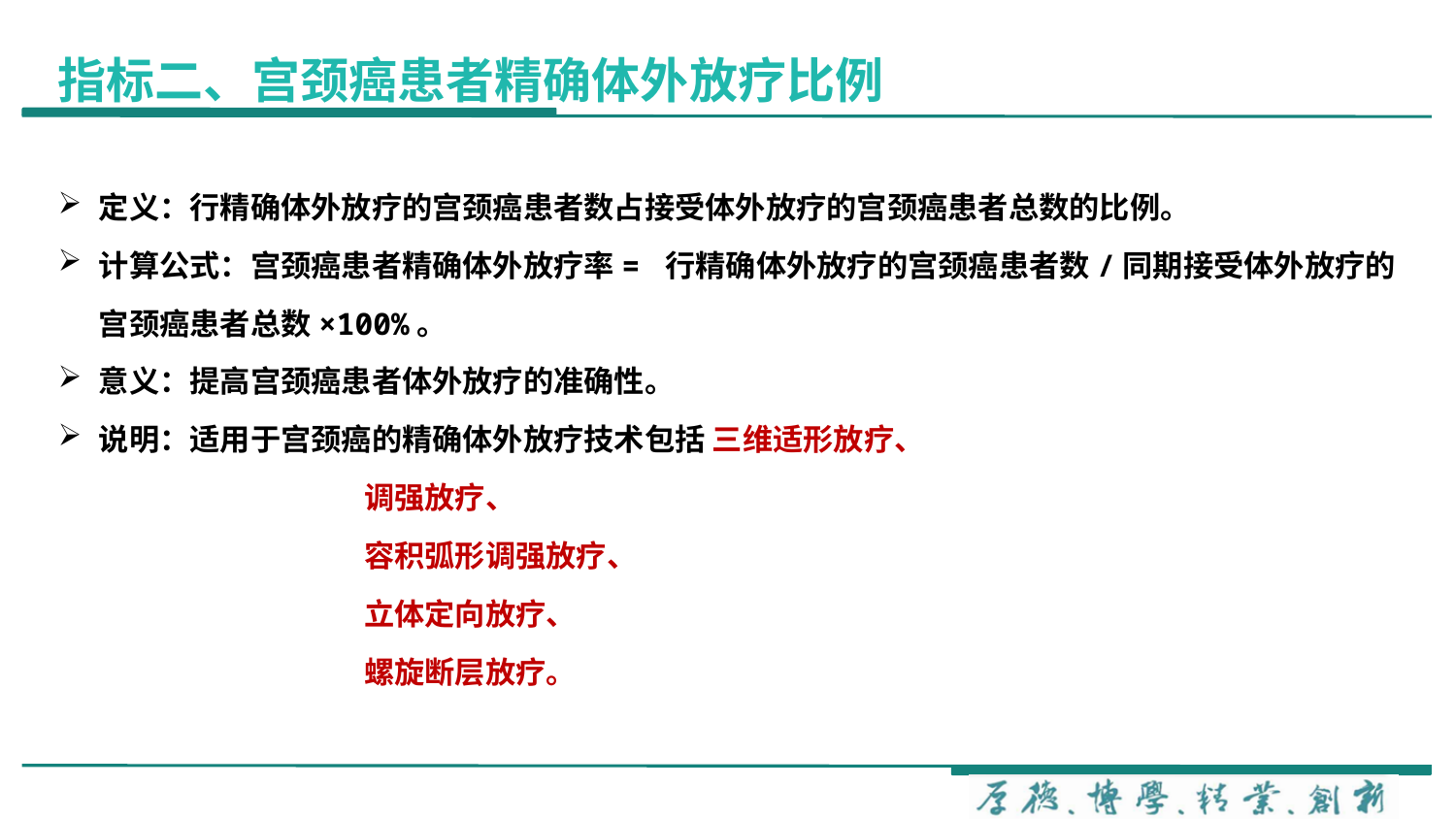

指标二、宫颈癌患者精确体外放疗比例

定义：行精确体外放疗的宫颈癌患者数占接受体外放疗的宫颈癌患者总数的比例。
计算公式：宫颈癌患者精确体外放疗率= 行精确体外放疗的宫颈癌患者数/同期接受体外放疗的宫颈癌患者总数×100%。
意义：提高宫颈癌患者体外放疗的准确性。
说明：适用于宫颈癌的精确体外放疗技术包括 三维适形放疗、
                                            调强放疗、
                                            容积弧形调强放疗、
                                            立体定向放疗、
                                            螺旋断层放疗。